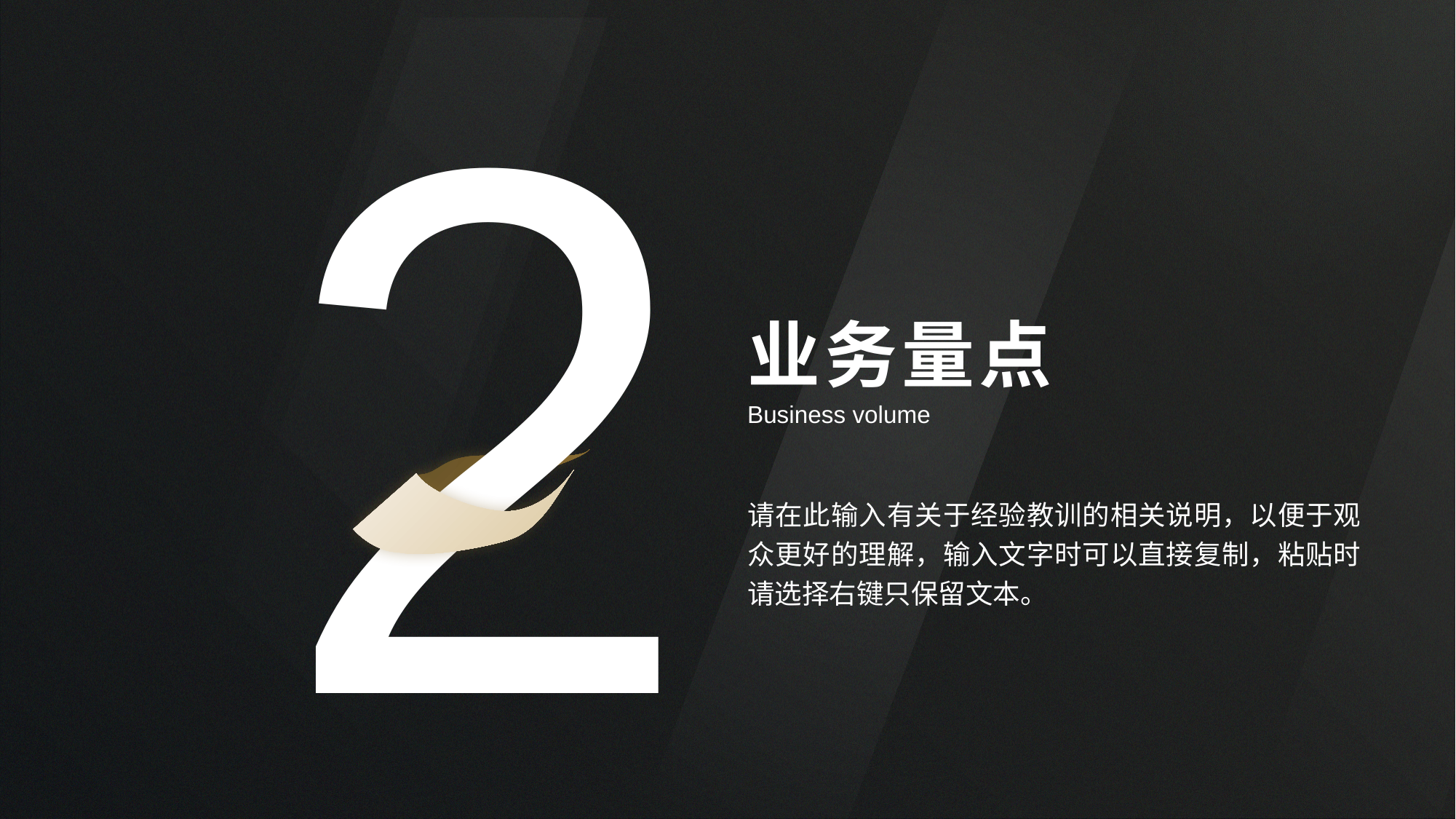

业务量点
Business volume

请在此输入有关于经验教训的相关说明，以便于观众更好的理解，输入文字时可以直接复制，粘贴时请选择右键只保留文本。